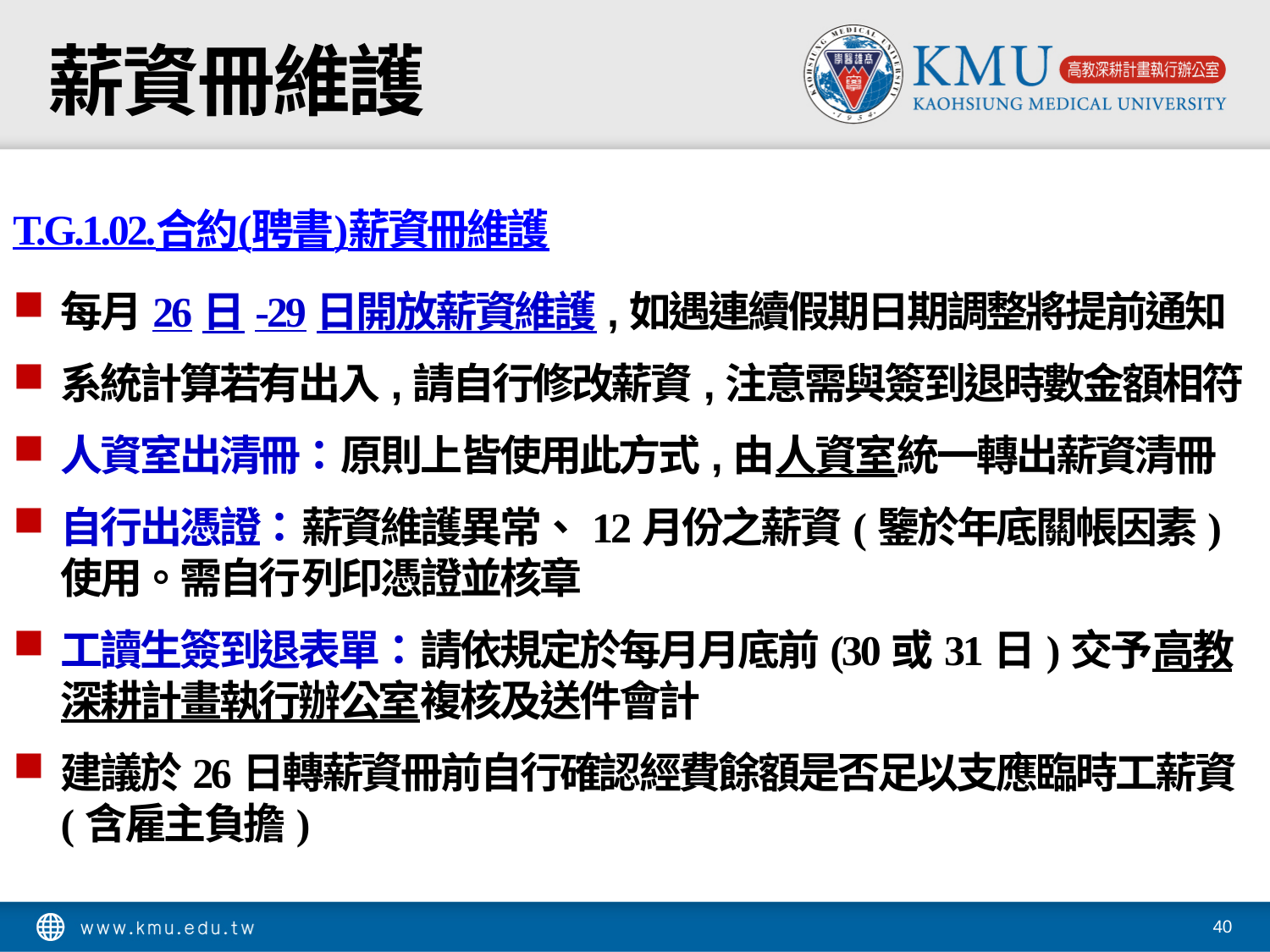

# 薪資冊維護
T.G.1.02.合約(聘書)薪資冊維護
每月26日-29日開放薪資維護,如遇連續假期日期調整將提前通知
系統計算若有出入,請自行修改薪資,注意需與簽到退時數金額相符
人資室出清冊：原則上皆使用此方式,由人資室統一轉出薪資清冊
自行出憑證：薪資維護異常、12月份之薪資(鑒於年底關帳因素)使用。需自行列印憑證並核章
工讀生簽到退表單：請依規定於每月月底前(30或31日)交予高教深耕計畫執行辦公室複核及送件會計
建議於26日轉薪資冊前自行確認經費餘額是否足以支應臨時工薪資(含雇主負擔)
40